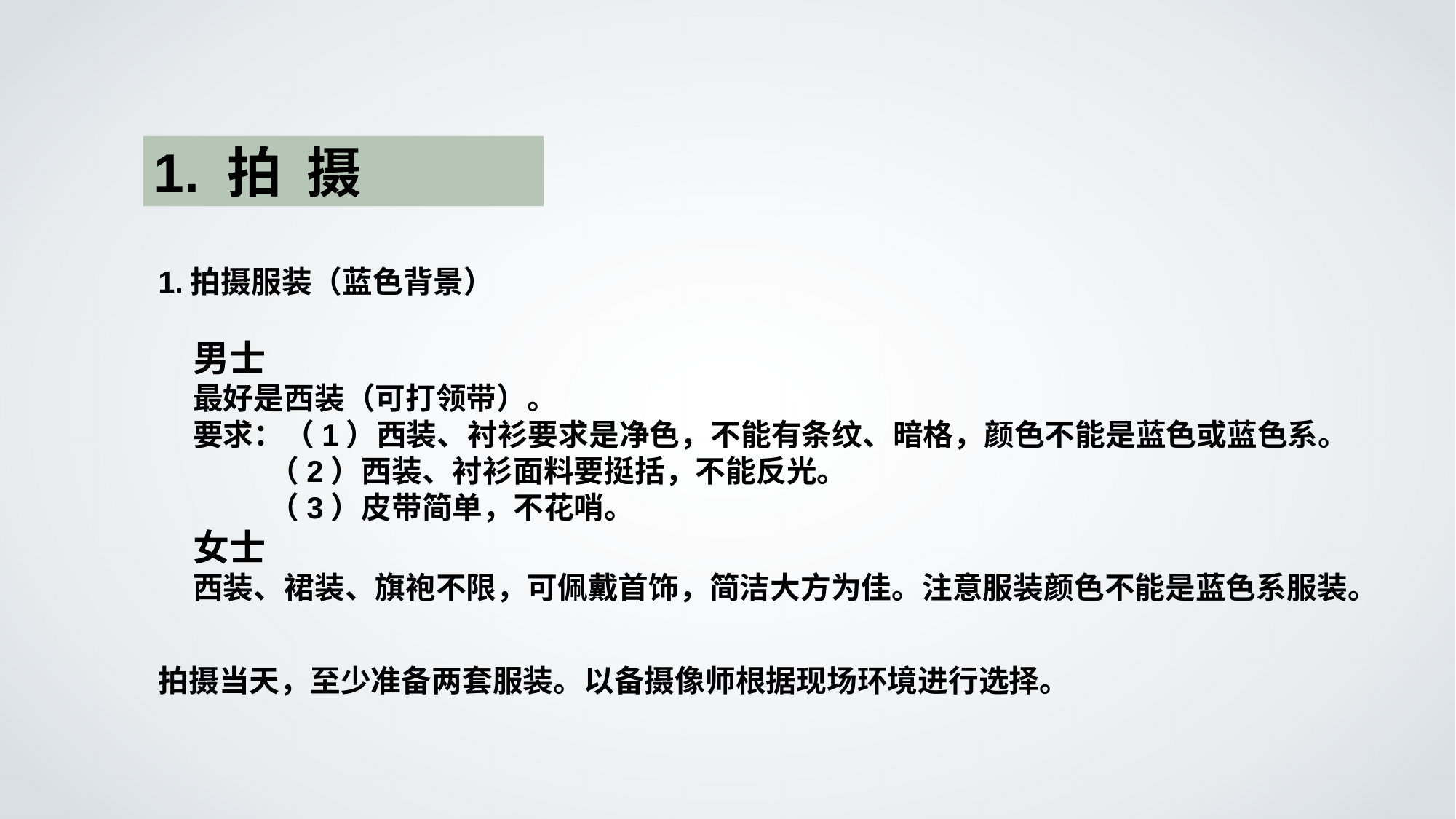

1. 拍  摄
1.拍摄服装（蓝色背景）

    男士
    最好是西装（可打领带）。
    要求：（1）西装、衬衫要求是净色，不能有条纹、暗格，颜色不能是蓝色或蓝色系。
               （2）西装、衬衫面料要挺括，不能反光。
               （3）皮带简单，不花哨。
    女士
    西装、裙装、旗袍不限，可佩戴首饰，简洁大方为佳。注意服装颜色不能是蓝色系服装。

拍摄当天，至少准备两套服装。以备摄像师根据现场环境进行选择。